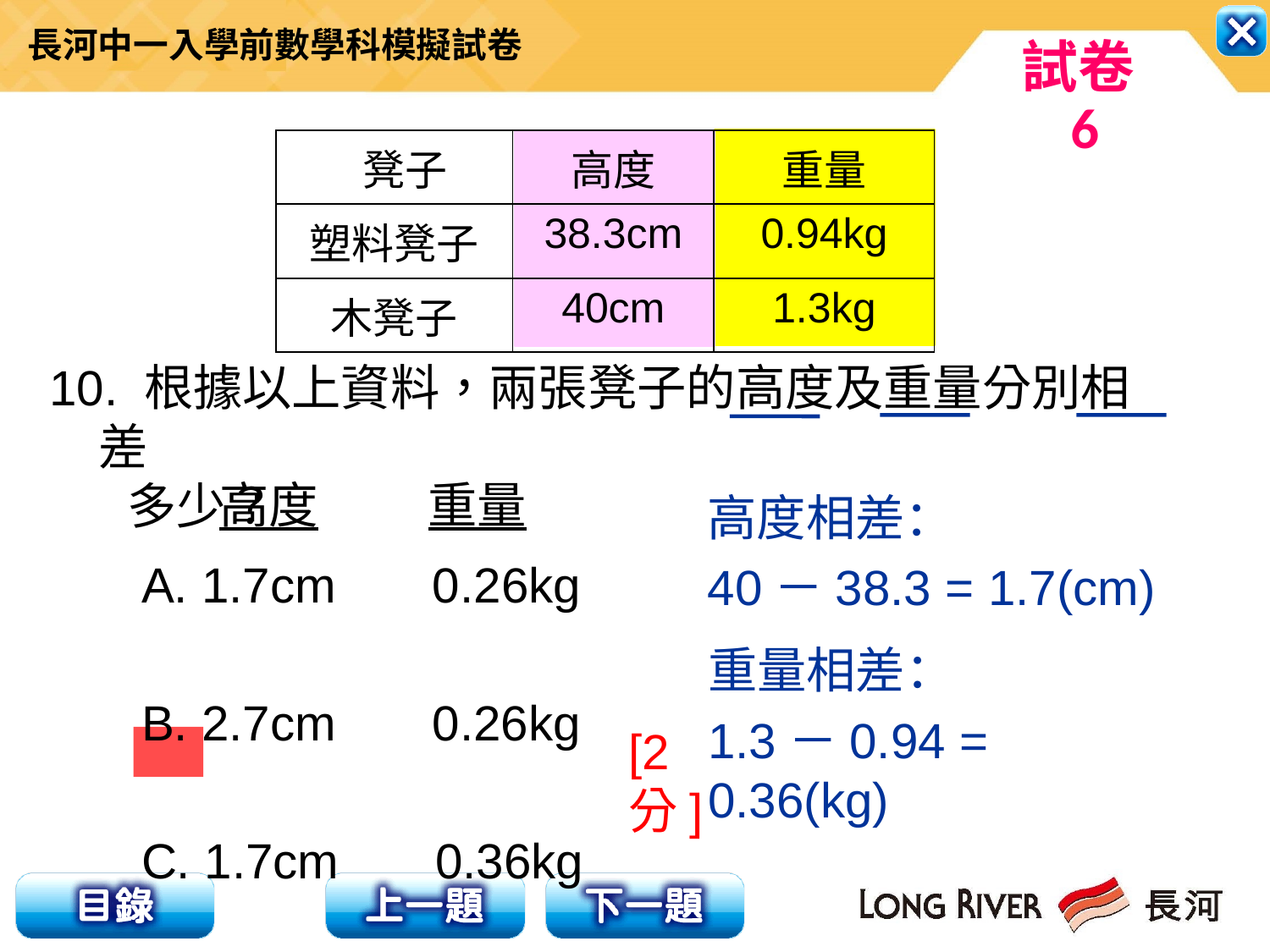

| 凳子 | 高度 | 重量 |
| --- | --- | --- |
| 塑料凳子 | 38.3cm | 0.94kg |
| 木凳子 | 40cm | 1.3kg |

10. 根據以上資料，兩張凳子的高度及重量分別相差
      多少？

      高度          重量
A. 1.7cm       0.26kg
B. 2.7cm       0.26kg
C. 1.7cm       0.36kg
D. 2.7cm       0.36kg
高度相差：
40－38.3 = 1.7(cm)
重量相差：
1.3－0.94 = 0.36(kg)
[2分]